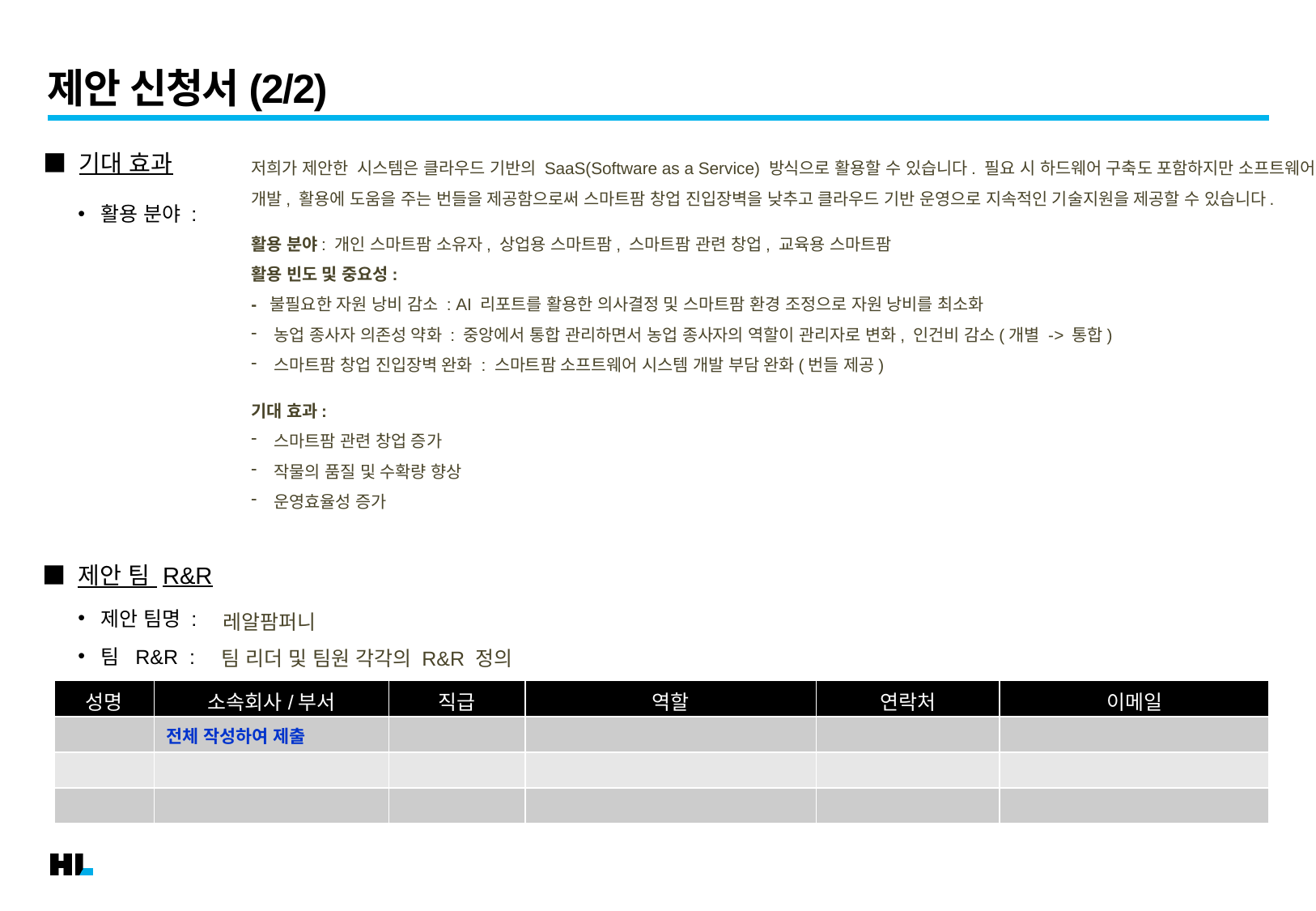

# 제안 신청서(2/2)
저희가 제안한  시스템은 클라우드 기반의 SaaS(Software as a Service) 방식으로 활용할 수 있습니다. 필요 시 하드웨어 구축도 포함하지만 소프트웨어 개발, 활용에 도움을 주는 번들을 제공함으로써 스마트팜 창업 진입장벽을 낮추고 클라우드 기반 운영으로 지속적인 기술지원을 제공할 수 있습니다.

활용 분야: 개인 스마트팜 소유자, 상업용 스마트팜, 스마트팜 관련 창업, 교육용 스마트팜
활용 빈도 및 중요성:
-  불필요한 자원 낭비 감소 : AI 리포트를 활용한 의사결정 및 스마트팜 환경 조정으로 자원 낭비를 최소화
농업 종사자 의존성 약화 : 중앙에서 통합 관리하면서 농업 종사자의 역할이 관리자로 변화, 인건비 감소(개별 -> 통합)
스마트팜 창업 진입장벽 완화 : 스마트팜 소프트웨어 시스템 개발 부담 완화(번들 제공)

기대 효과:
스마트팜 관련 창업 증가
작물의 품질 및 수확량 향상
운영효율성 증가
■ 기대 효과
활용 분야 :
■ 제안 팀 R&R
제안 팀명 :
레알팜퍼니
팀  R&R  :
팀 리더 및 팀원 각각의 R&R 정의
| 성명 | 소속회사/부서 | 직급 | 역할 | 연락처 | 이메일 |
| --- | --- | --- | --- | --- | --- |
|  | 전체 작성하여 제출 |  |  |  |  |
|  |  |  |  |  |  |
|  |  |  |  |  |  |